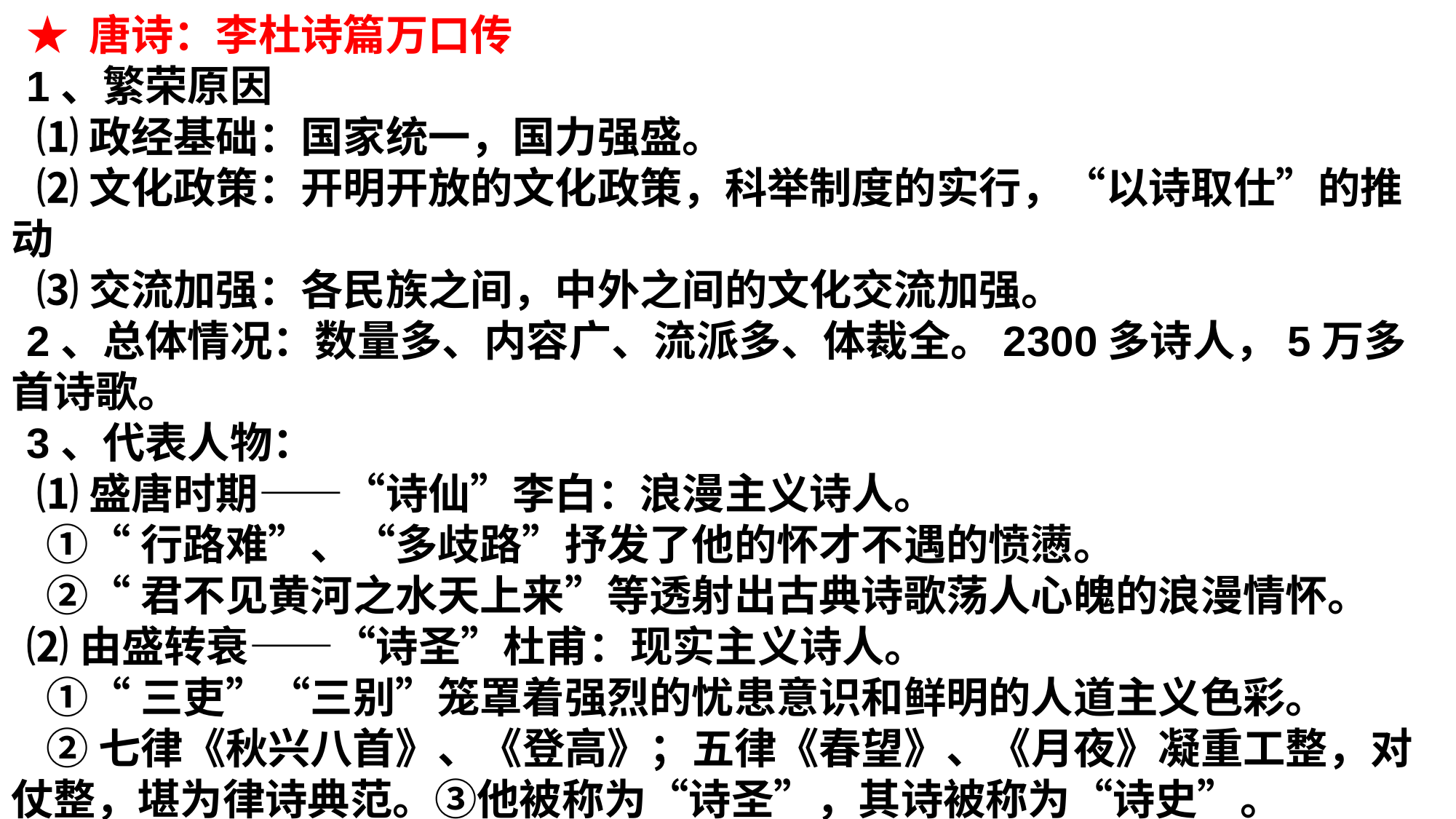

★ 唐诗：李杜诗篇万口传
1、繁荣原因
 ⑴政经基础：国家统一，国力强盛。
 ⑵文化政策：开明开放的文化政策，科举制度的实行，“以诗取仕”的推动
 ⑶交流加强：各民族之间，中外之间的文化交流加强。
2、总体情况：数量多、内容广、流派多、体裁全。2300多诗人，5万多首诗歌。
3、代表人物：
 ⑴盛唐时期——“诗仙”李白：浪漫主义诗人。
  ①“行路难”、“多歧路”抒发了他的怀才不遇的愤懑。
  ②“君不见黄河之水天上来”等透射出古典诗歌荡人心魄的浪漫情怀。
⑵由盛转衰——“诗圣”杜甫：现实主义诗人。
  ①“三吏”“三别”笼罩着强烈的忧患意识和鲜明的人道主义色彩。
  ②七律《秋兴八首》、《登高》；五律《春望》、《月夜》凝重工整，对仗整，堪为律诗典范。③他被称为“诗圣”，其诗被称为“诗史”。